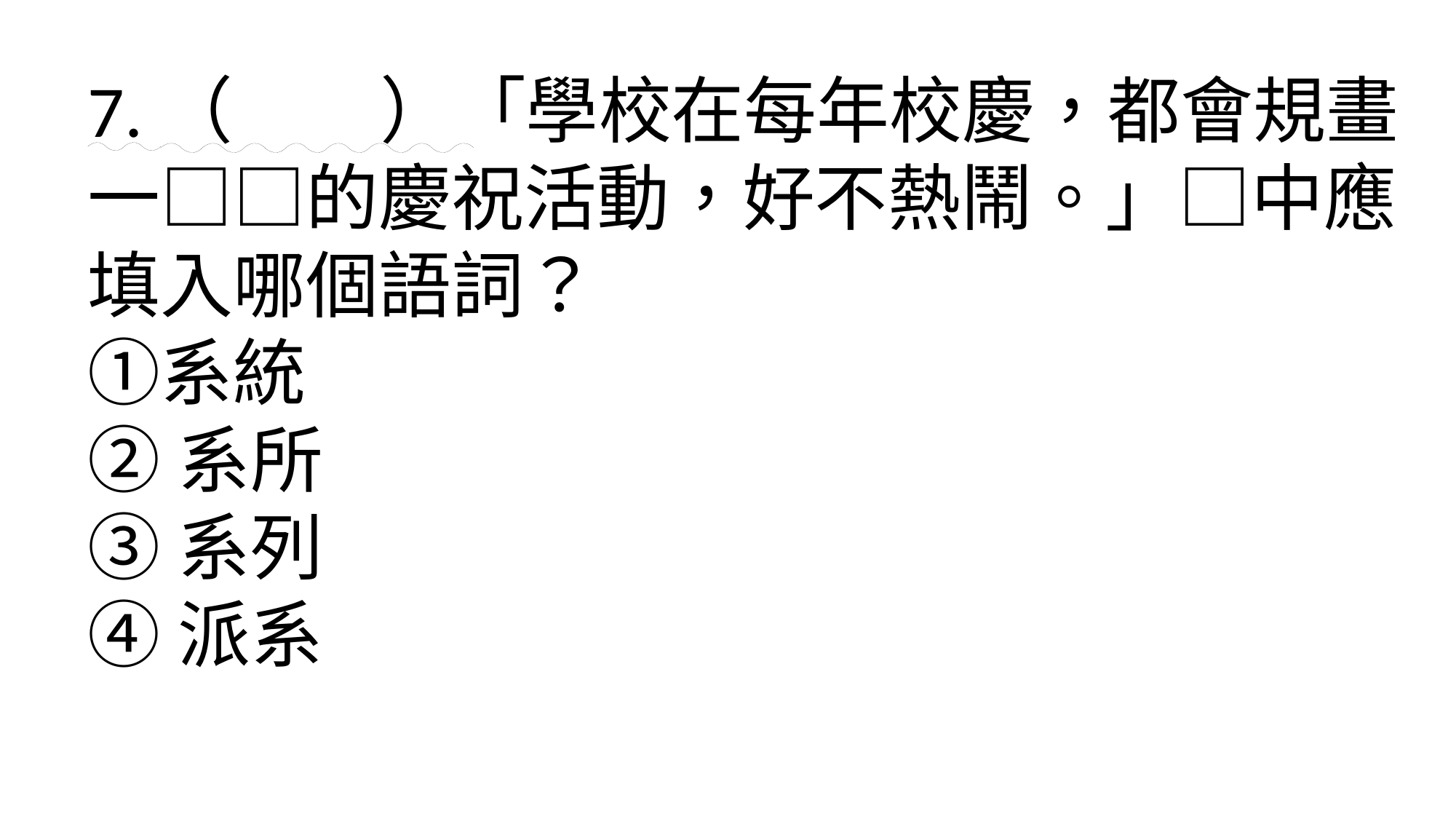

7.（         ）「學校在每年校慶，都會規畫一□□的慶祝活動，好不熱鬧。」□中應填入哪個語詞？　
①系統
②系所
③系列
④派系